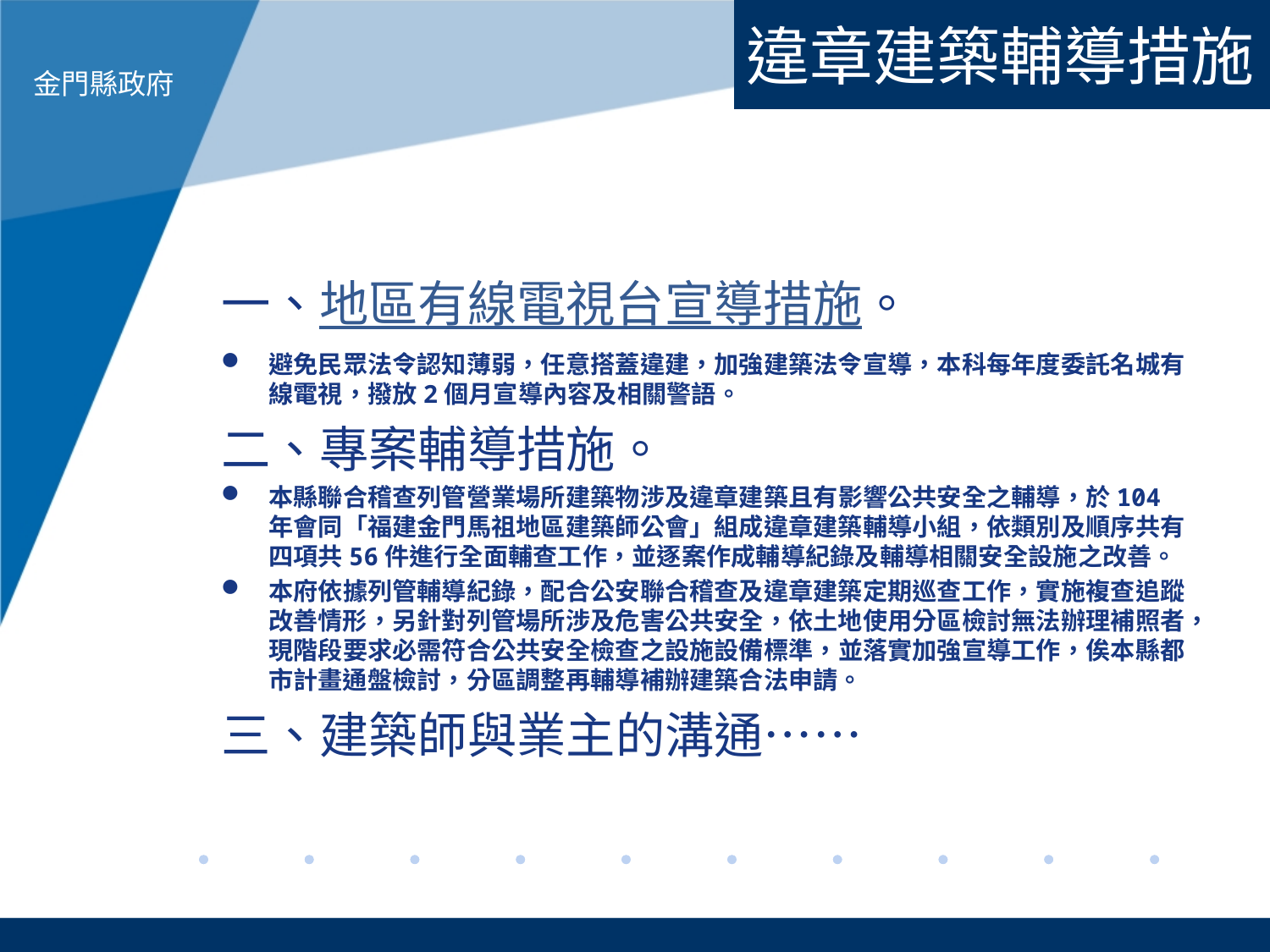

違章建築輔導措施
一、地區有線電視台宣導措施。
避免民眾法令認知薄弱，任意搭蓋違建，加強建築法令宣導，本科每年度委託名城有線電視，撥放2個月宣導內容及相關警語。
二、專案輔導措施。
本縣聯合稽查列管營業場所建築物涉及違章建築且有影響公共安全之輔導，於104年會同「福建金門馬祖地區建築師公會」組成違章建築輔導小組，依類別及順序共有四項共56件進行全面輔查工作，並逐案作成輔導紀錄及輔導相關安全設施之改善。
本府依據列管輔導紀錄，配合公安聯合稽查及違章建築定期巡查工作，實施複查追蹤改善情形，另針對列管場所涉及危害公共安全，依土地使用分區檢討無法辦理補照者，現階段要求必需符合公共安全檢查之設施設備標準，並落實加強宣導工作，俟本縣都市計畫通盤檢討，分區調整再輔導補辦建築合法申請。
三、建築師與業主的溝通……